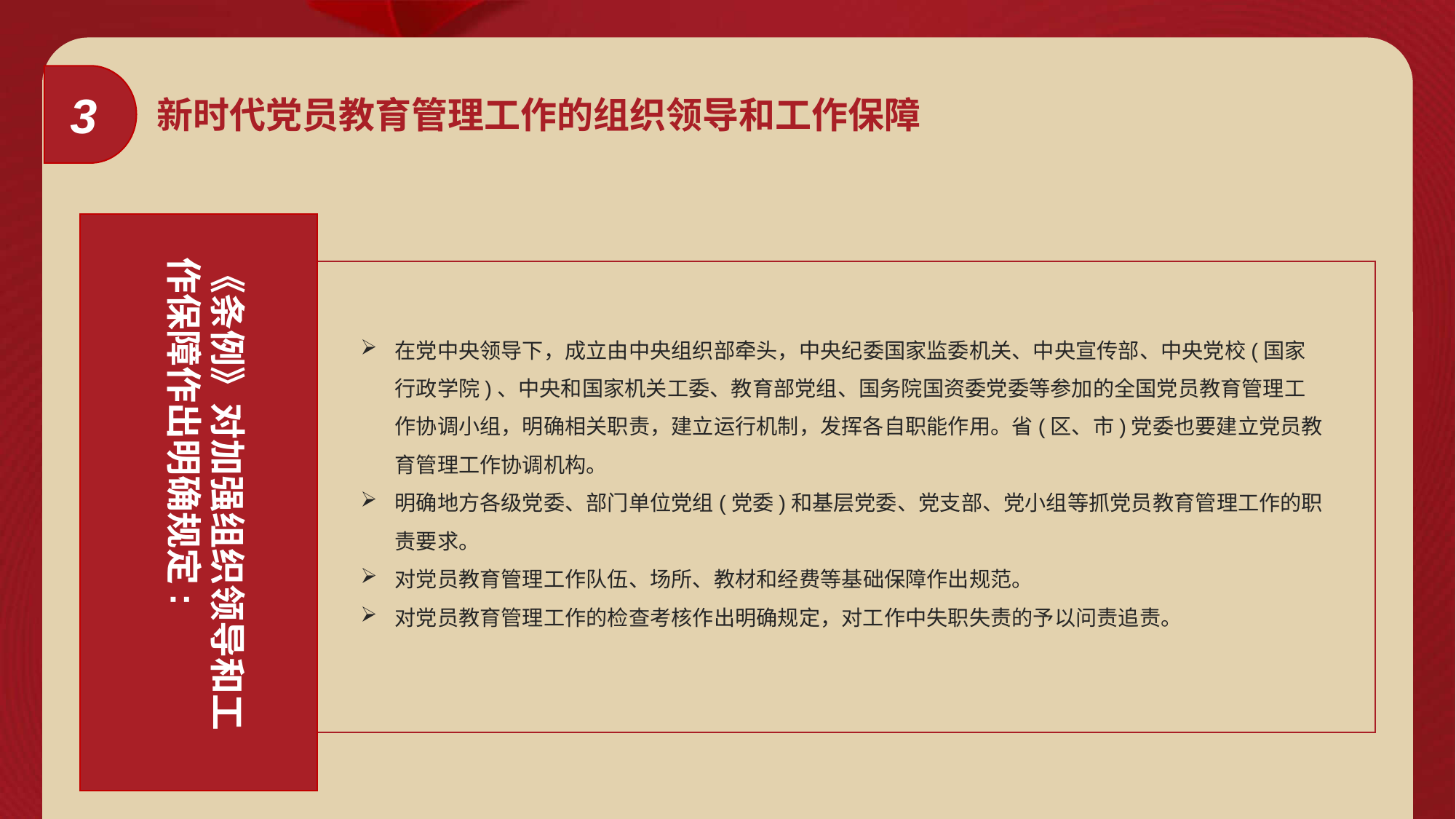

3
新时代党员教育管理工作的组织领导和工作保障

《条例》对加强组织领导和工作保障作出明确规定:

在党中央领导下，成立由中央组织部牵头，中央纪委国家监委机关、中央宣传部、中央党校(国家行政学院)、中央和国家机关工委、教育部党组、国务院国资委党委等参加的全国党员教育管理工作协调小组，明确相关职责，建立运行机制，发挥各自职能作用。省(区、市)党委也要建立党员教育管理工作协调机构。
明确地方各级党委、部门单位党组(党委)和基层党委、党支部、党小组等抓党员教育管理工作的职责要求。
对党员教育管理工作队伍、场所、教材和经费等基础保障作出规范。
对党员教育管理工作的检查考核作出明确规定，对工作中失职失责的予以问责追责。